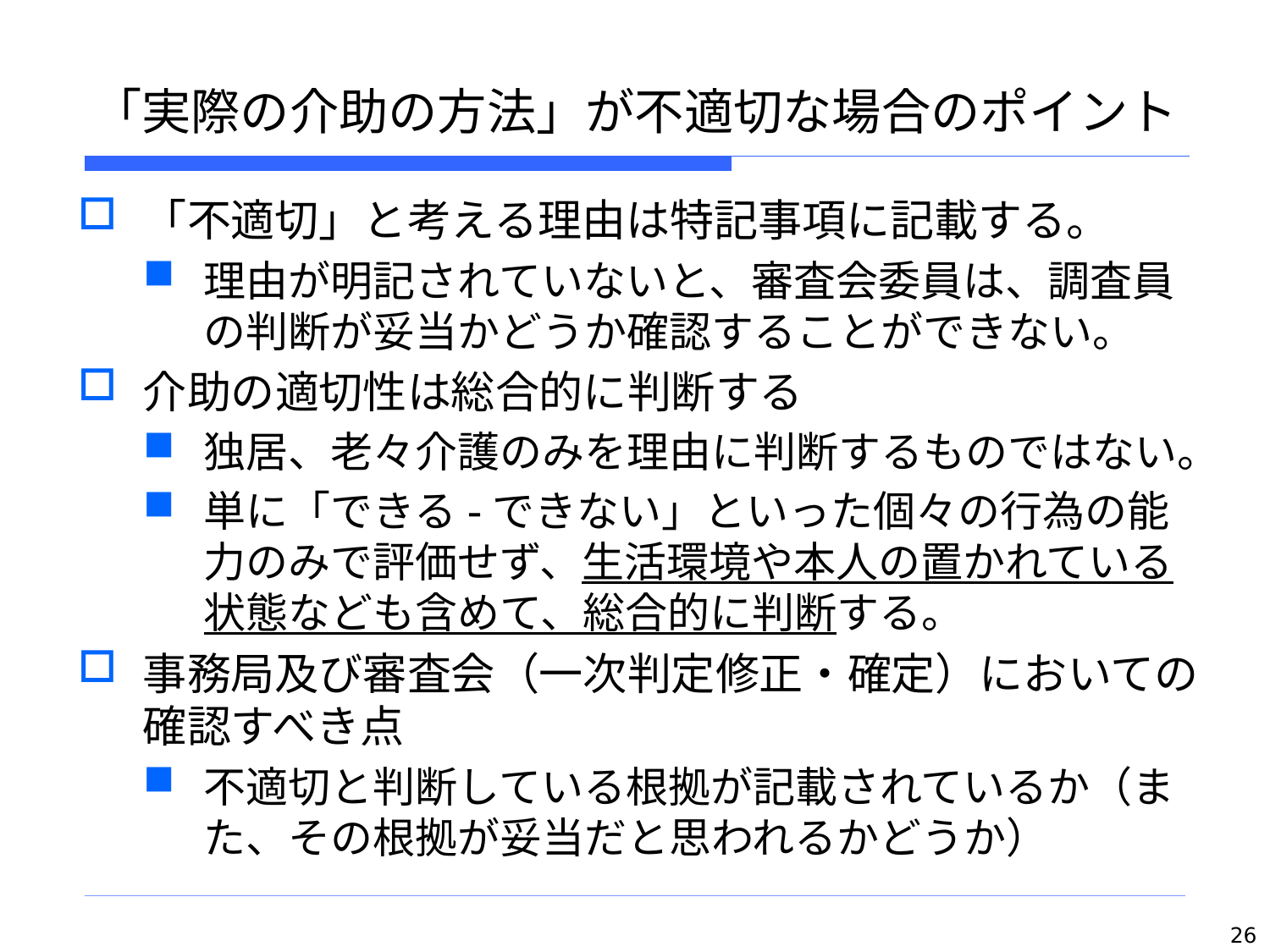

「実際の介助の方法」が不適切な場合のポイント
「不適切」と考える理由は特記事項に記載する。
理由が明記されていないと、審査会委員は、調査員の判断が妥当かどうか確認することができない。
介助の適切性は総合的に判断する
独居、老々介護のみを理由に判断するものではない。
単に「できる-できない」といった個々の行為の能力のみで評価せず、生活環境や本人の置かれている状態なども含めて、総合的に判断する。
事務局及び審査会（一次判定修正・確定）においての確認すべき点
不適切と判断している根拠が記載されているか（また、その根拠が妥当だと思われるかどうか）
26